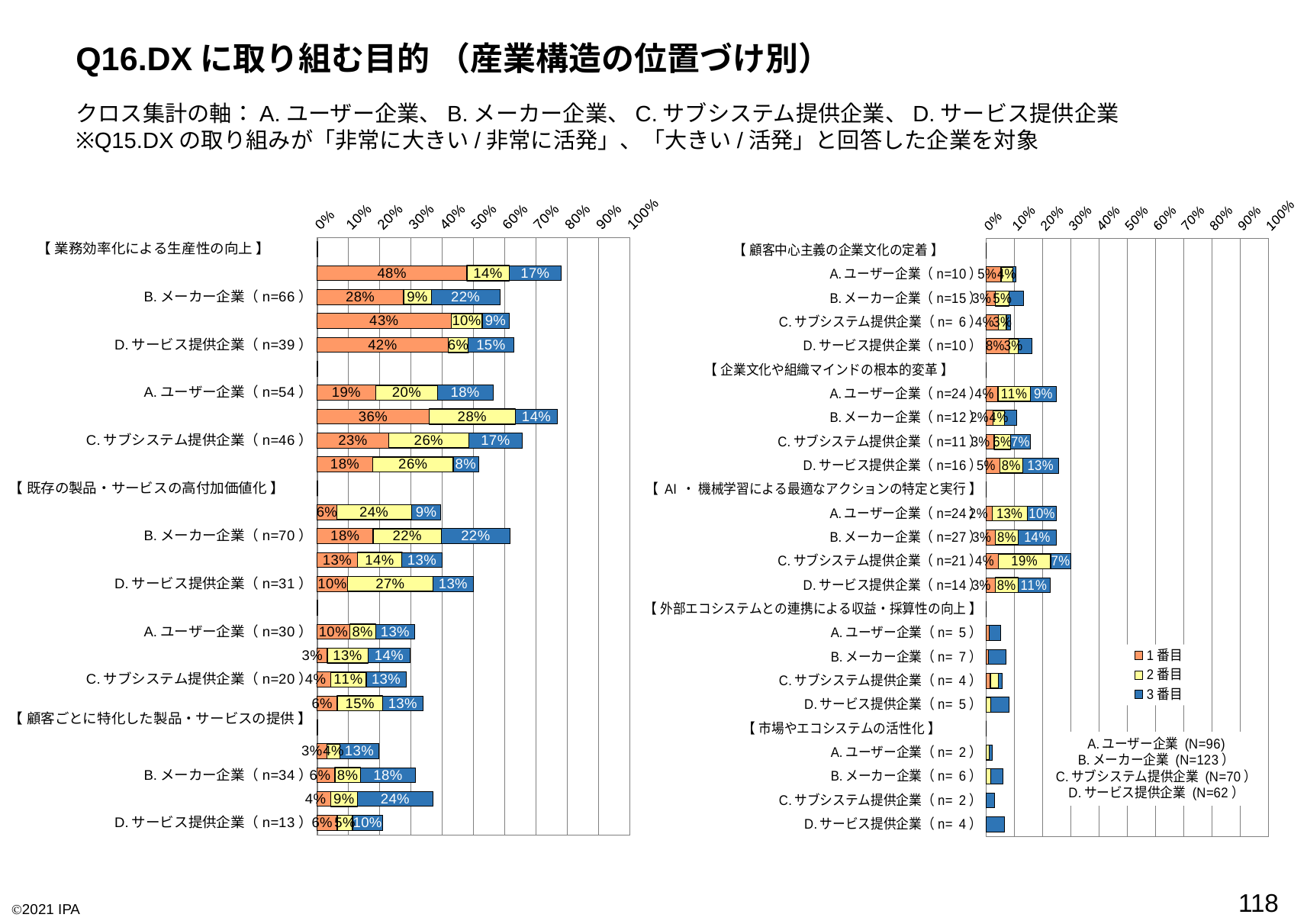

Q16.DXに取り組む目的 （産業構造の位置づけ別）
クロス集計の軸：A.ユーザー企業、B.メーカー企業、C.サブシステム提供企業、D.サービス提供企業
※Q15.DXの取り組みが「非常に大きい/非常に活発」、「大きい/活発」と回答した企業を対象

### Chart

| Category | 1番目 | 2番目 | 3番目 |
|---|---|---|---|
| 【 業務効率化による生産性の向上 】             | 0.0 | 0.0 | 0.0 |
| A.ユーザー企業（n=75） | 0.4791666666666667 | 0.13541666666666666 | 0.16666666666666666 |
| B.メーカー企業（n=66） | 0.2764227642276423 | 0.08943089430894309 | 0.21875 |
| C.サブシステム提供企業（n=43） | 0.42857142857142855 | 0.1 | 0.08571428571428572 |
| D.サービス提供企業（n=39） | 0.41935483870967744 | 0.06451612903225806 | 0.14516129032258066 |
| 【 新たな製品・サービスの創出 】              | 0.0 | 0.0 | 0.0 |
| A.ユーザー企業（n=54） | 0.1875 | 0.19791666666666666 | 0.17708333333333334 |
| B.メーカー企業（n=91） | 0.35772357723577236 | 0.2764227642276423 | 0.13541666666666666 |
| C.サブシステム提供企業（n=46） | 0.22857142857142856 | 0.2571428571428571 | 0.17142857142857143 |
| D.サービス提供企業（n=32） | 0.1774193548387097 | 0.25806451612903225 | 0.08064516129032258 |
| 【 既存の製品・サービスの高付加価値化 】          | 0.0 | 0.0 | 0.0 |
| A.ユーザー企業（n=38） | 0.0625 | 0.23958333333333334 | 0.09375 |
| B.メーカー企業（n=70） | 0.17886178861788618 | 0.21951219512195122 | 0.21875 |
| C.サブシステム提供企業（n=28） | 0.12857142857142856 | 0.14285714285714285 | 0.12857142857142856 |
| D.サービス提供企業（n=31） | 0.0967741935483871 | 0.27419354838709675 | 0.12903225806451613 |
| 【 ビジネスモデルの根本的改革 】              | 0.0 | 0.0 | 0.0 |
| A.ユーザー企業（n=30） | 0.10416666666666667 | 0.08333333333333333 | 0.125 |
| B.メーカー企業（n=33） | 0.032520325203252036 | 0.13008130081300814 | 0.13541666666666666 |
| C.サブシステム提供企業（n=20） | 0.04285714285714286 | 0.11428571428571428 | 0.12857142857142856 |
| D.サービス提供企業（n=21） | 0.06451612903225806 | 0.14516129032258066 | 0.12903225806451613 |
| 【 顧客ごとに特化した製品・サービスの提供 】        | 0.0 | 0.0 | 0.0 |
| A.ユーザー企業（n=19） | 0.03125 | 0.041666666666666664 | 0.125 |
| B.メーカー企業（n=34） | 0.056910569105691054 | 0.08130081300813008 | 0.17708333333333334 |
| C.サブシステム提供企業（n=26） | 0.04285714285714286 | 0.08571428571428572 | 0.24285714285714285 |
| D.サービス提供企業（n=13） | 0.06451612903225806 | 0.04838709677419355 | 0.0967741935483871 |

### Chart:

| Category | 1番目 | 2番目 | 3番目 |
|---|---|---|---|
| 【 顧客中心主義の企業文化の定着 】             | 0.0 | 0.0 | 0.0 |
| A.ユーザー企業（n=10） | 0.052083333333333336 | 0.041666666666666664 | 0.010416666666666666 |
| B.メーカー企業（n=15） | 0.032520325203252036 | 0.04878048780487805 | 0.052083333333333336 |
| C.サブシステム提供企業（n=  6） | 0.04285714285714286 | 0.02857142857142857 | 0.014285714285714285 |
| D.サービス提供企業（n=10） | 0.08064516129032258 | 0.03225806451612903 | 0.04838709677419355 |
| 【 企業文化や組織マインドの根本的変革 】          | 0.0 | 0.0 | 0.0 |
| A.ユーザー企業（n=24） | 0.041666666666666664 | 0.11458333333333333 | 0.09375 |
| B.メーカー企業（n=12） | 0.024390243902439025 | 0.04065040650406504 | 0.041666666666666664 |
| C.サブシステム提供企業（n=11） | 0.02857142857142857 | 0.05714285714285714 | 0.07142857142857142 |
| D.サービス提供企業（n=16） | 0.04838709677419355 | 0.08064516129032258 | 0.12903225806451613 |
| 【 AI ・ 機械学習による最適なアクションの特定と実行 】 | 0.0 | 0.0 | 0.0 |
| A.ユーザー企業（n=24） | 0.020833333333333332 | 0.125 | 0.10416666666666667 |
| B.メーカー企業（n=27） | 0.032520325203252036 | 0.08130081300813008 | 0.13541666666666666 |
| C.サブシステム提供企業（n=21） | 0.04285714285714286 | 0.18571428571428572 | 0.07142857142857142 |
| D.サービス提供企業（n=14） | 0.03225806451612903 | 0.08064516129032258 | 0.11290322580645161 |
| 【 外部エコシステムとの連携による収益・採算性の向上 】 | 0.0 | 0.0 | 0.0 |
| A.ユーザー企業（n=  5） | 0.010416666666666666 | 0.0 | 0.041666666666666664 |
| B.メーカー企業（n=  7） | 0.008130081300813009 | 0.0 | 0.0625 |
| C.サブシステム提供企業（n=  4） | 0.014285714285714285 | 0.02857142857142857 | 0.014285714285714285 |
| D.サービス提供企業（n=  5） | 0.0 | 0.016129032258064516 | 0.06451612903225806 |
| 【 市場やエコシステムの活性化 】              | 0.0 | 0.0 | 0.0 |
| A.ユーザー企業（n=  2） | 0.0 | 0.010416666666666666 | 0.010416666666666666 |
| B.メーカー企業（n=  6） | 0.0 | 0.016260162601626018 | 0.041666666666666664 |
| C.サブシステム提供企業（n=  2） | 0.0 | 0.0 | 0.02857142857142857 |
| D.サービス提供企業（n=  4） | 0.0 | 0.0 | 0.06451612903225806 |